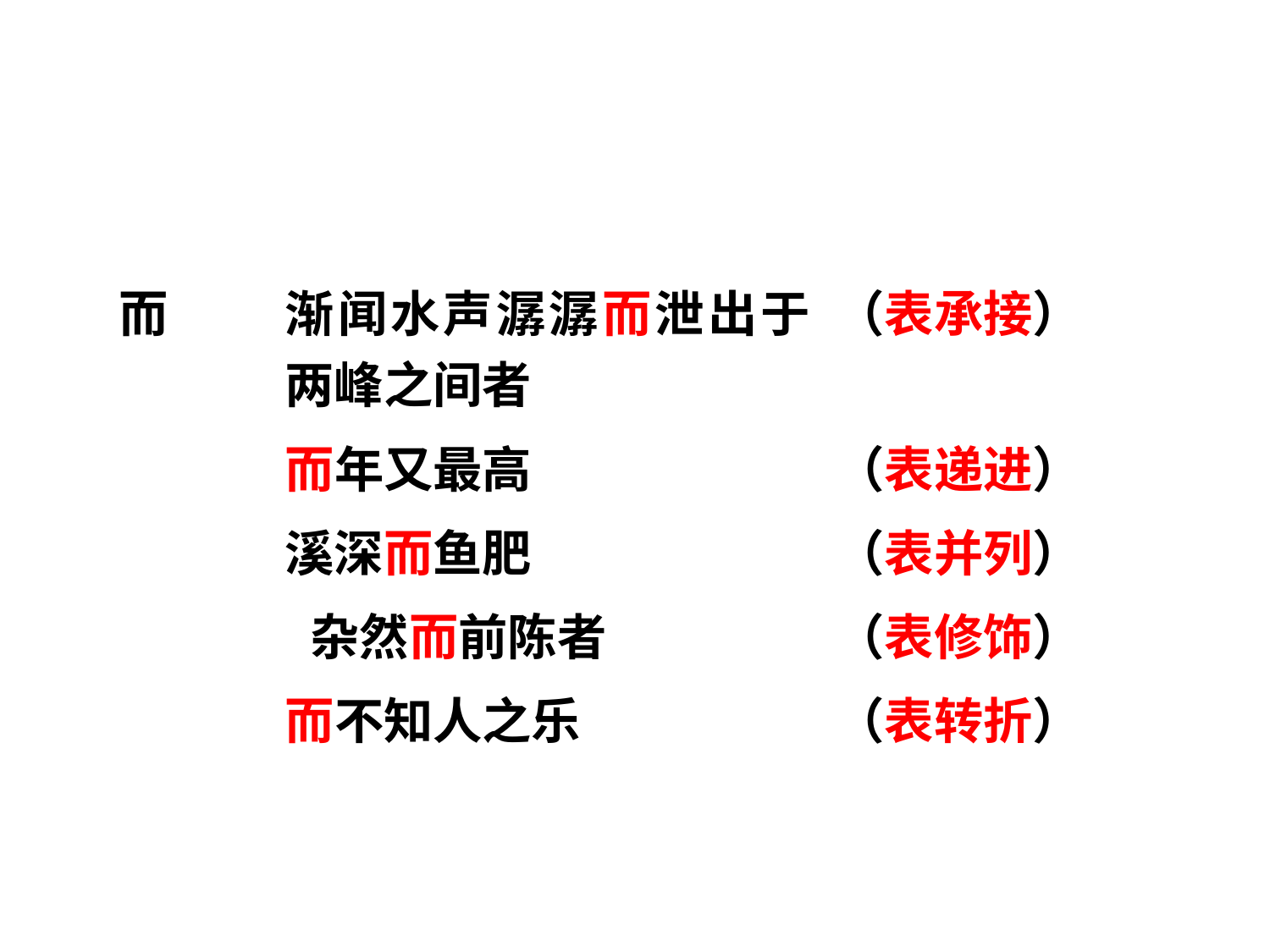

| 而 |  | 渐闻水声潺潺而泄出于两峰之间者 | （表承接） |
| --- | --- | --- | --- |
|  |  | 而年又最高 | （表递进） |
|  |  | 溪深而鱼肥 | （表并列） |
|  |  | 杂然而前陈者 | （表修饰） |
|  |  | 而不知人之乐 | （表转折） |